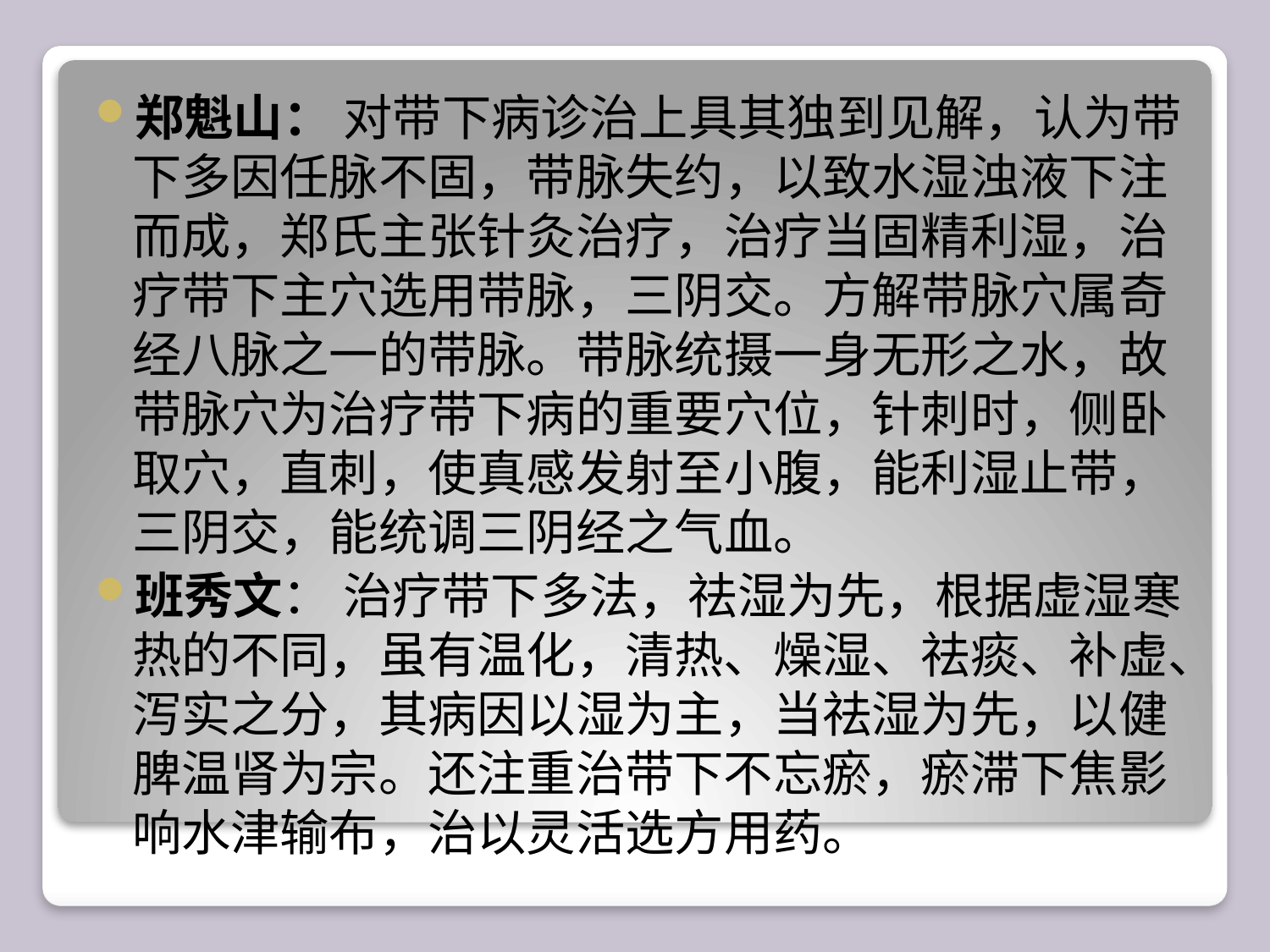

郑魁山： 对带下病诊治上具其独到见解，认为带下多因任脉不固，带脉失约，以致水湿浊液下注而成，郑氏主张针灸治疗，治疗当固精利湿，治疗带下主穴选用带脉，三阴交。方解带脉穴属奇经八脉之一的带脉。带脉统摄一身无形之水，故带脉穴为治疗带下病的重要穴位，针刺时，侧卧取穴，直刺，使真感发射至小腹，能利湿止带，三阴交，能统调三阴经之气血。
班秀文： 治疗带下多法，祛湿为先，根据虚湿寒热的不同，虽有温化，清热、燥湿、祛痰、补虚、泻实之分，其病因以湿为主，当祛湿为先，以健脾温肾为宗。还注重治带下不忘瘀，瘀滞下焦影响水津输布，治以灵活选方用药。